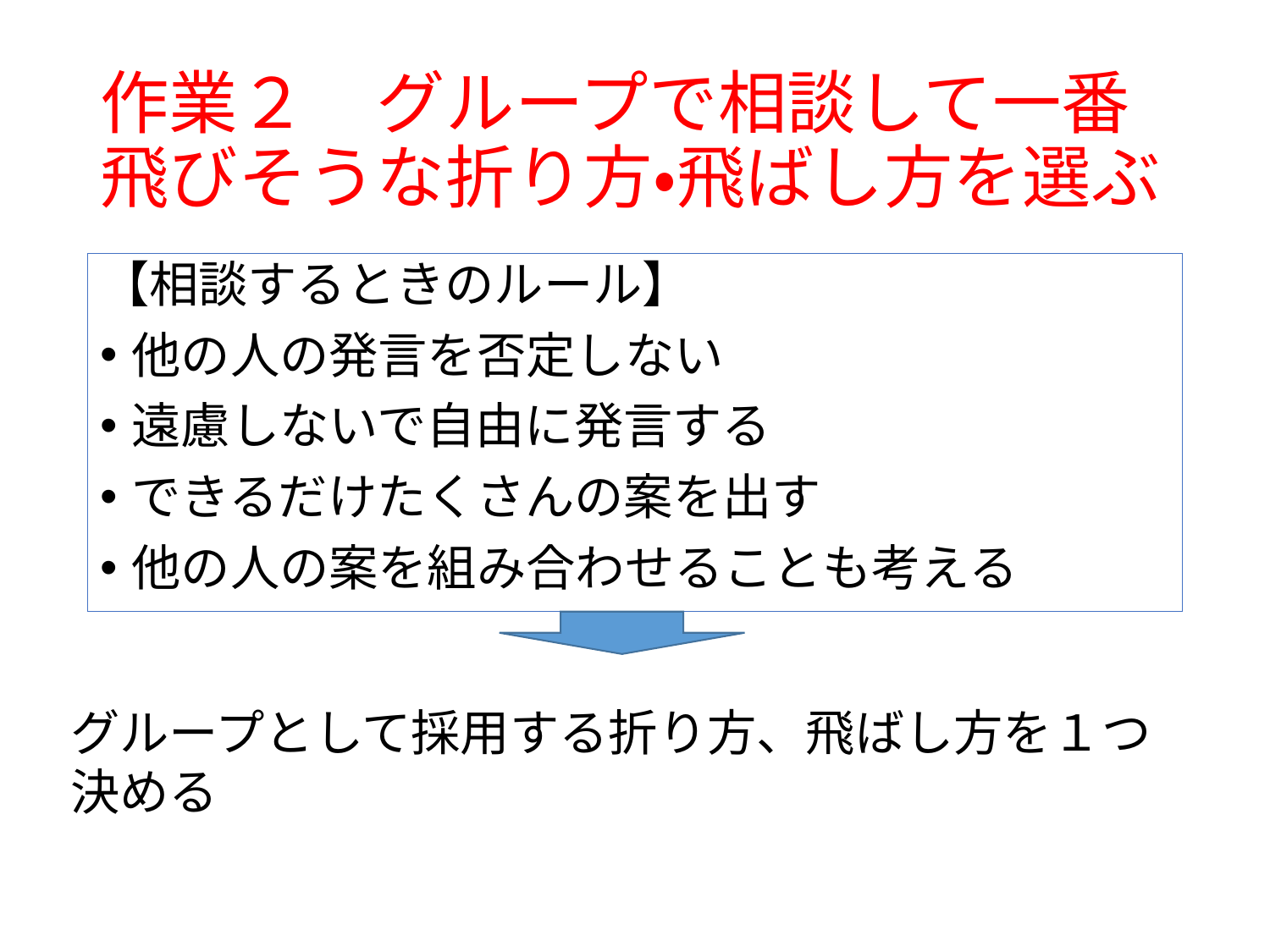

# 作業２　グループで相談して一番飛びそうな折り方・飛ばし方を選ぶ
【相談するときのルール】
他の人の発言を否定しない
遠慮しないで自由に発言する
できるだけたくさんの案を出す
他の人の案を組み合わせることも考える

グループとして採用する折り方、飛ばし方を１つ決める